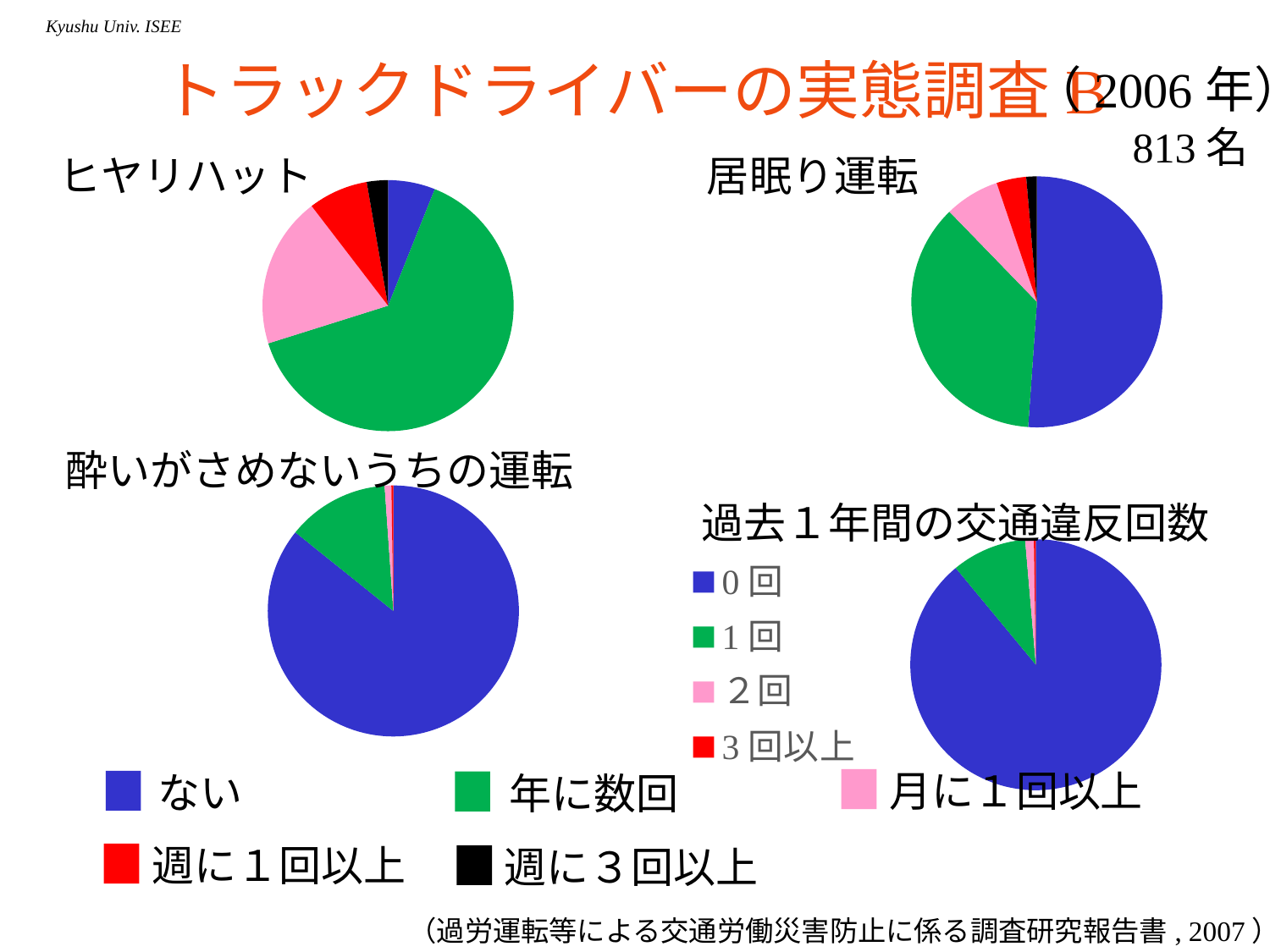

# トラックドライバーの実態調査B
（2006年）
813名
ヒヤリハット
居眠り運転

### Chart

| Category |  |
|---|---|
| まったくなかった | 413.0 |
| 年に数回 | 296.0 |
| 月に１回以上 | 57.0 |
| 週に１回以上 | 31.0 |
| 週に３回以上 | 11.0 |

### Chart

| Category |  |
|---|---|
| まったくなかった | 49.0 |
| 年に数回 | 517.0 |
| 月に１回以上 | 157.0 |
| 週に１回以上 | 62.0 |
| 週に３回以上 | 22.0 |
酔いがさめないうちの運転

### Chart

| Category |  |
|---|---|
| まったくなかった | 693.0 |
| 年に数回 | 106.0 |
| 月に１回以上 | 7.0 |
| 週に１回以上 | 2.0 |
| 週に３回以上 | 0.0 |
過去１年間の交通違反回数

### Chart

| Category |  |
|---|---|
| 0回 | 720.0 |
| 1回 | 78.0 |
| ２回 | 9.0 |
| 3回以上 | 2.0 |
月に１回以上

ない

年に数回

週に１回以上

週に３回以上

（過労運転等による交通労働災害防止に係る調査研究報告書, 2007）